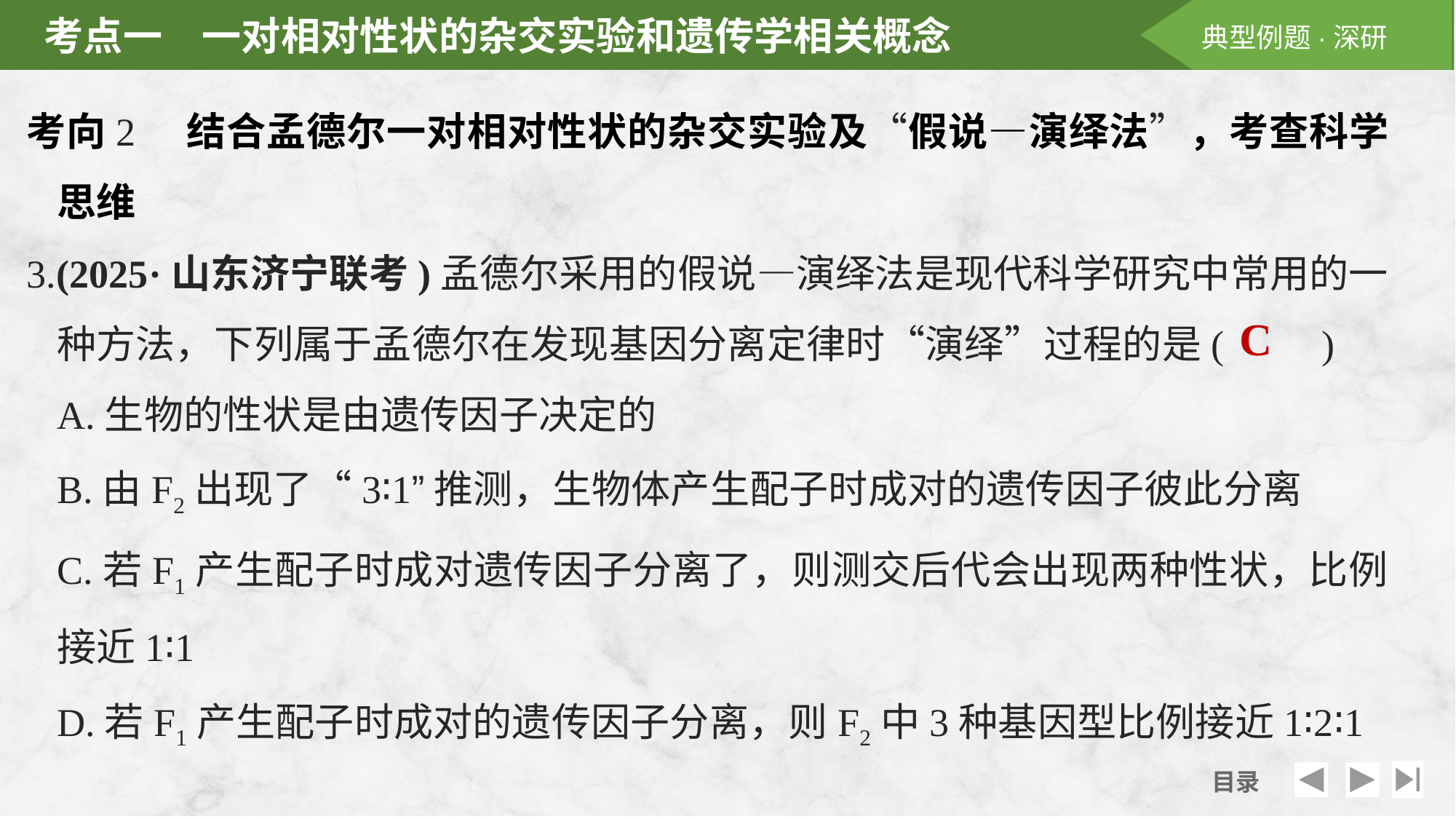

考向2　结合孟德尔一对相对性状的杂交实验及“假说—演绎法”，考查科学思维
3.(2025·山东济宁联考)孟德尔采用的假说—演绎法是现代科学研究中常用的一种方法，下列属于孟德尔在发现基因分离定律时“演绎”过程的是(　　)
	A.生物的性状是由遗传因子决定的
	B.由F2出现了“3∶1”推测，生物体产生配子时成对的遗传因子彼此分离
	C.若F1产生配子时成对遗传因子分离了，则测交后代会出现两种性状，比例接近1∶1
	D.若F1产生配子时成对的遗传因子分离，则F2中3种基因型比例接近1∶2∶1
C